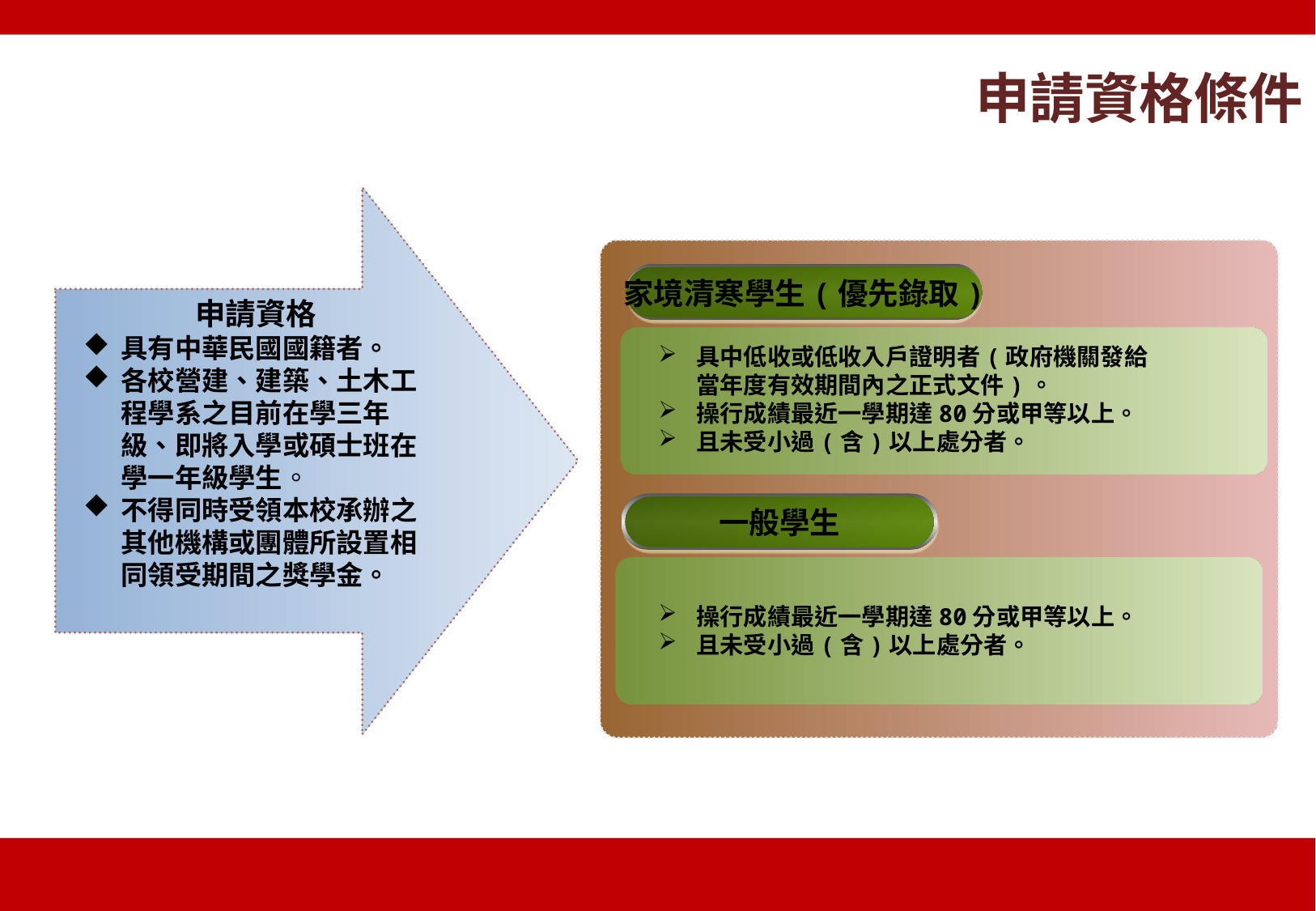

申請資格條件
 申請資格
具有中華民國國籍者。
各校營建、建築、土木工程學系之目前在學三年級、即將入學或碩士班在學一年級學生。
不得同時受領本校承辦之其他機構或團體所設置相同領受期間之獎學金。

家境清寒學生(優先錄取)

具中低收或低收入戶證明者(政府機關發給當年度有效期間內之正式文件)。
操行成績最近一學期達80分或甲等以上。
且未受小過(含)以上處分者。

一般學生

操行成績最近一學期達80分或甲等以上。
且未受小過(含)以上處分者。